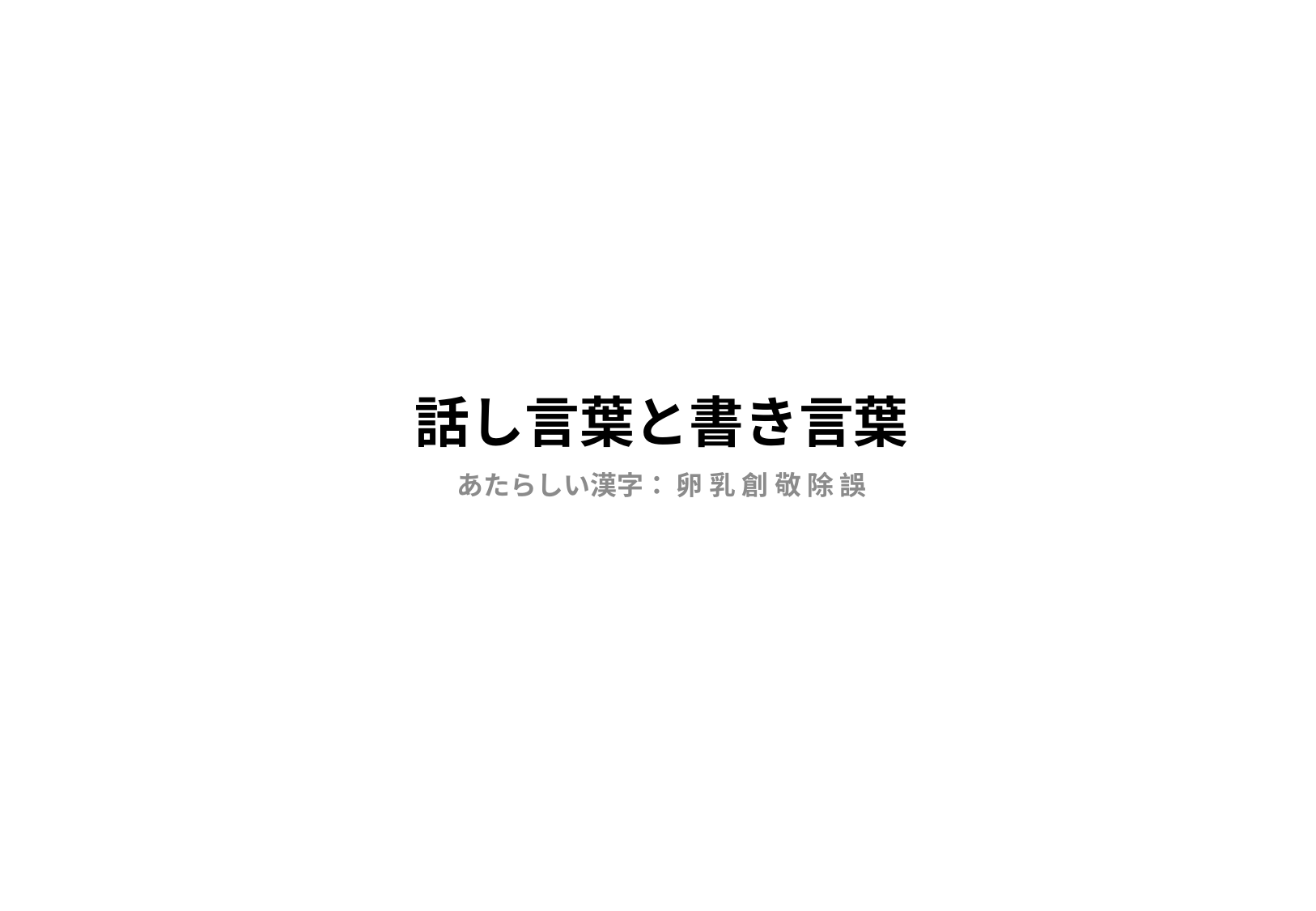

# 話し言葉と書き言葉
あたらしい漢字： 卵 乳 創 敬 除 誤